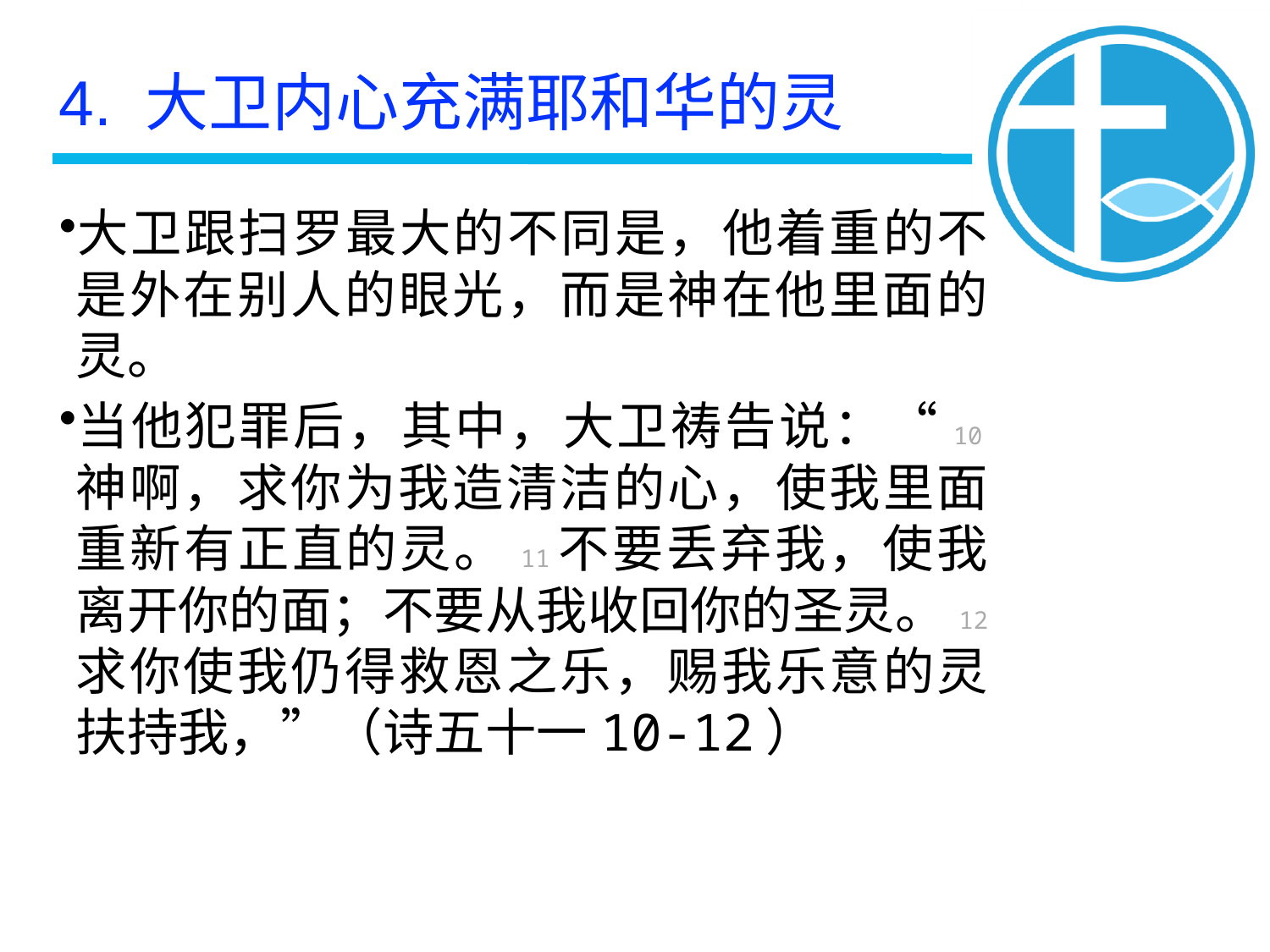

4. 大卫内心充满耶和华的灵
大卫跟扫罗最大的不同是，他着重的不是外在别人的眼光，而是神在他里面的灵。
当他犯罪后，其中，大卫祷告说：“10神啊，求你为我造清洁的心，使我里面重新有正直的灵。11不要丢弃我，使我离开你的面；不要从我收回你的圣灵。12求你使我仍得救恩之乐，赐我乐意的灵扶持我，”（诗五十一10-12）